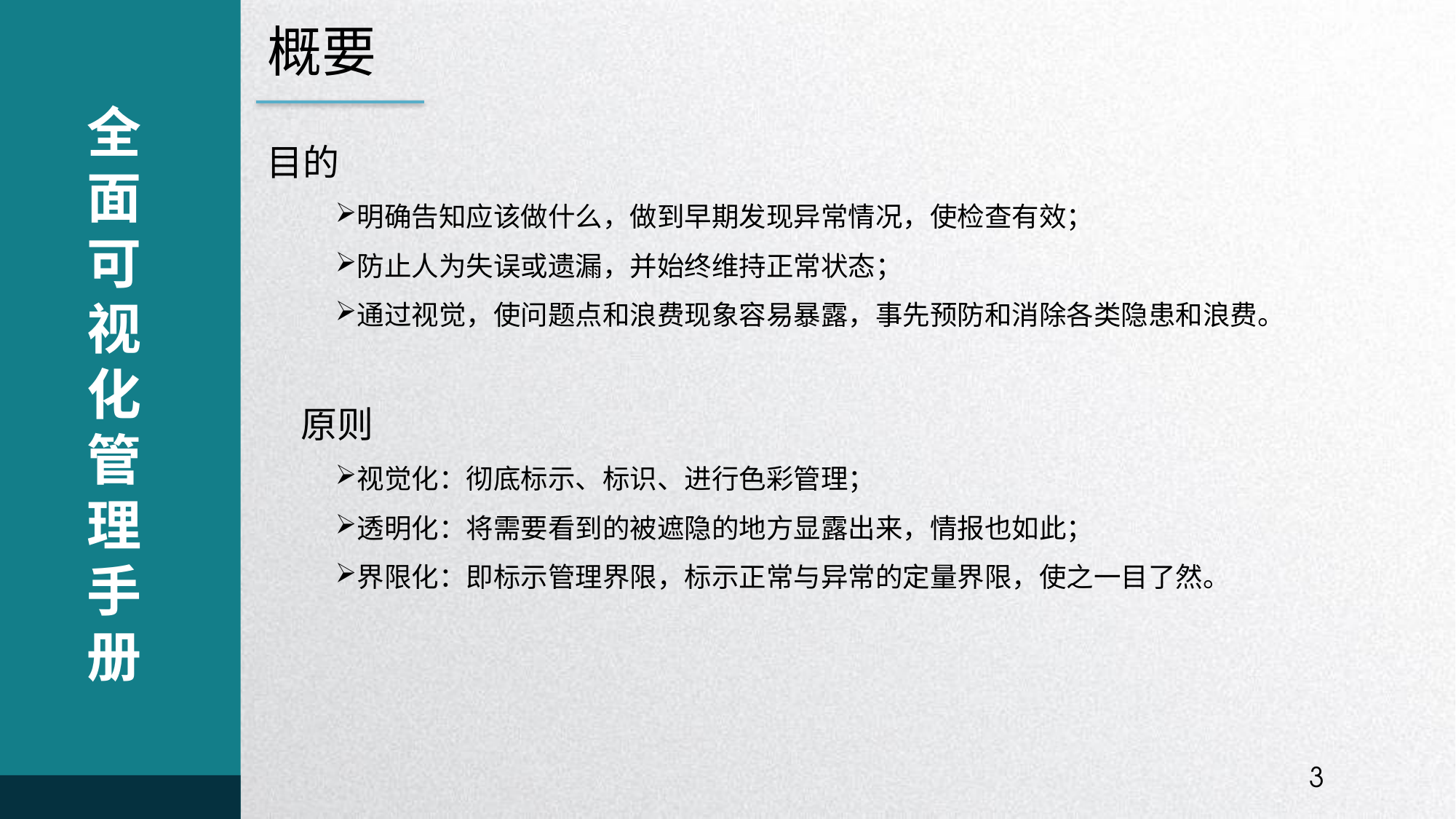

概要
全面可视化管理手册
目的
明确告知应该做什么，做到早期发现异常情况，使检查有效；
防止人为失误或遗漏，并始终维持正常状态；
通过视觉，使问题点和浪费现象容易暴露，事先预防和消除各类隐患和浪费。

原则
视觉化：彻底标示、标识、进行色彩管理；
透明化：将需要看到的被遮隐的地方显露出来，情报也如此；
界限化：即标示管理界限，标示正常与异常的定量界限，使之一目了然。
3